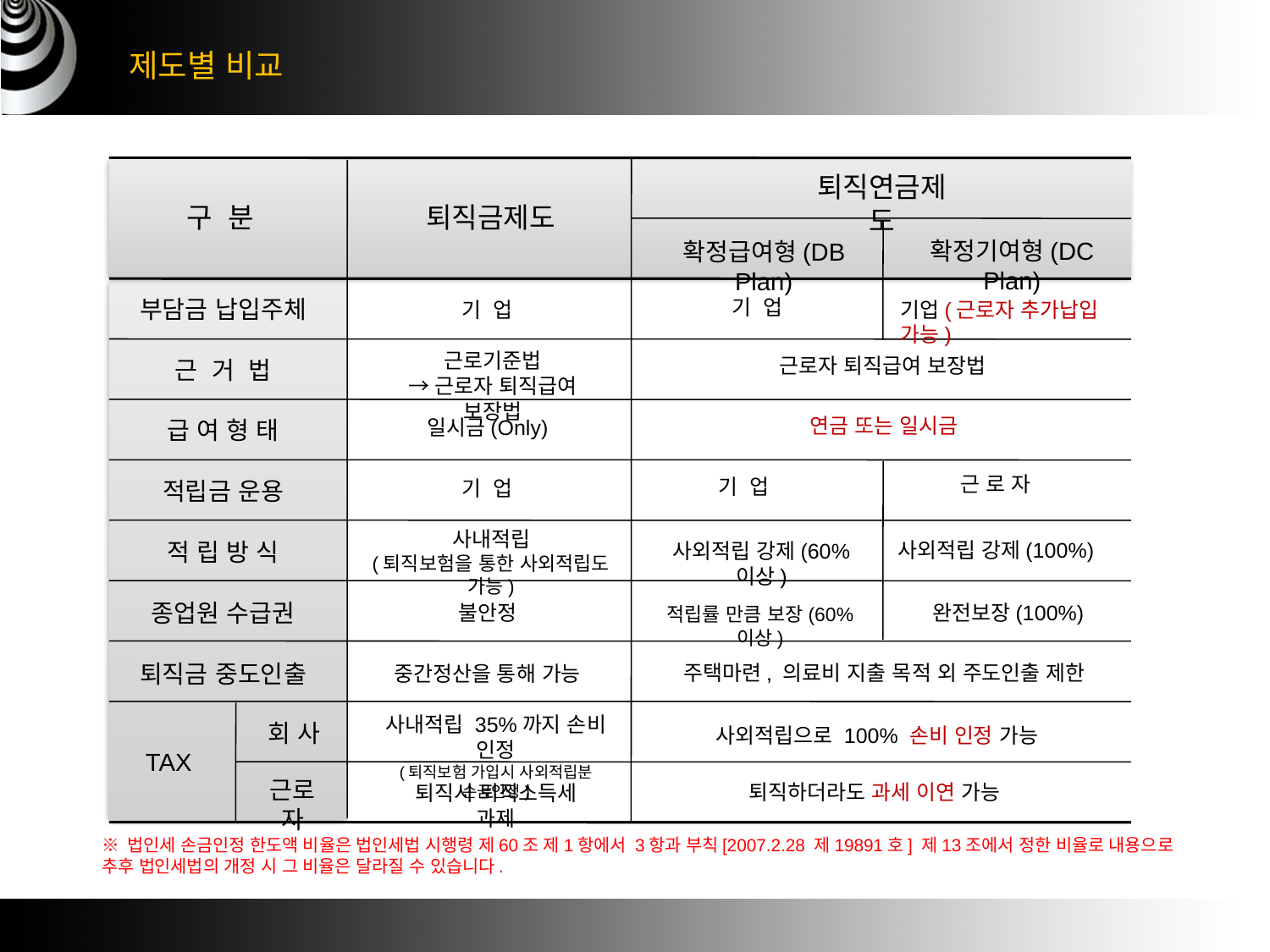

제도별 비교

퇴직연금제도
구  분
퇴직금제도
확정기여형(DC Plan)
확정급여형(DB Plan)

기  업
부담금 납입주체
기  업
기업(근로자 추가납입 가능)
근로기준법
→근로자 퇴직급여 보장법
근로자 퇴직급여 보장법
근  거  법
연금 또는 일시금
일시금(Only)
급 여 형 태
근 로 자
기  업
기  업
적립금 운용
사내적립
(퇴직보험을 통한 사외적립도 가능)
적 립 방 식
사외적립 강제(100%)
사외적립 강제(60% 이상)
종업원 수급권
불안정
완전보장(100%)
적립률 만큼 보장(60% 이상)
퇴직금 중도인출
주택마련, 의료비 지출 목적 외 주도인출 제한
중간정산을 통해 가능
사내적립 35%까지 손비 인정
(퇴직보험 가입시 사외적립분 손금인정)
회 사
사외적립으로 100% 손비 인정 가능
TAX
근로자
퇴직하더라도 과세 이연 가능
퇴직시 퇴직소득세 과제
※ 법인세 손금인정 한도액 비율은 법인세법 시행령 제60조 제1항에서 3항과 부칙[2007.2.28 제19891호] 제13조에서 정한 비율로 내용으로 추후 법인세법의 개정 시 그 비율은 달라질 수 있습니다.